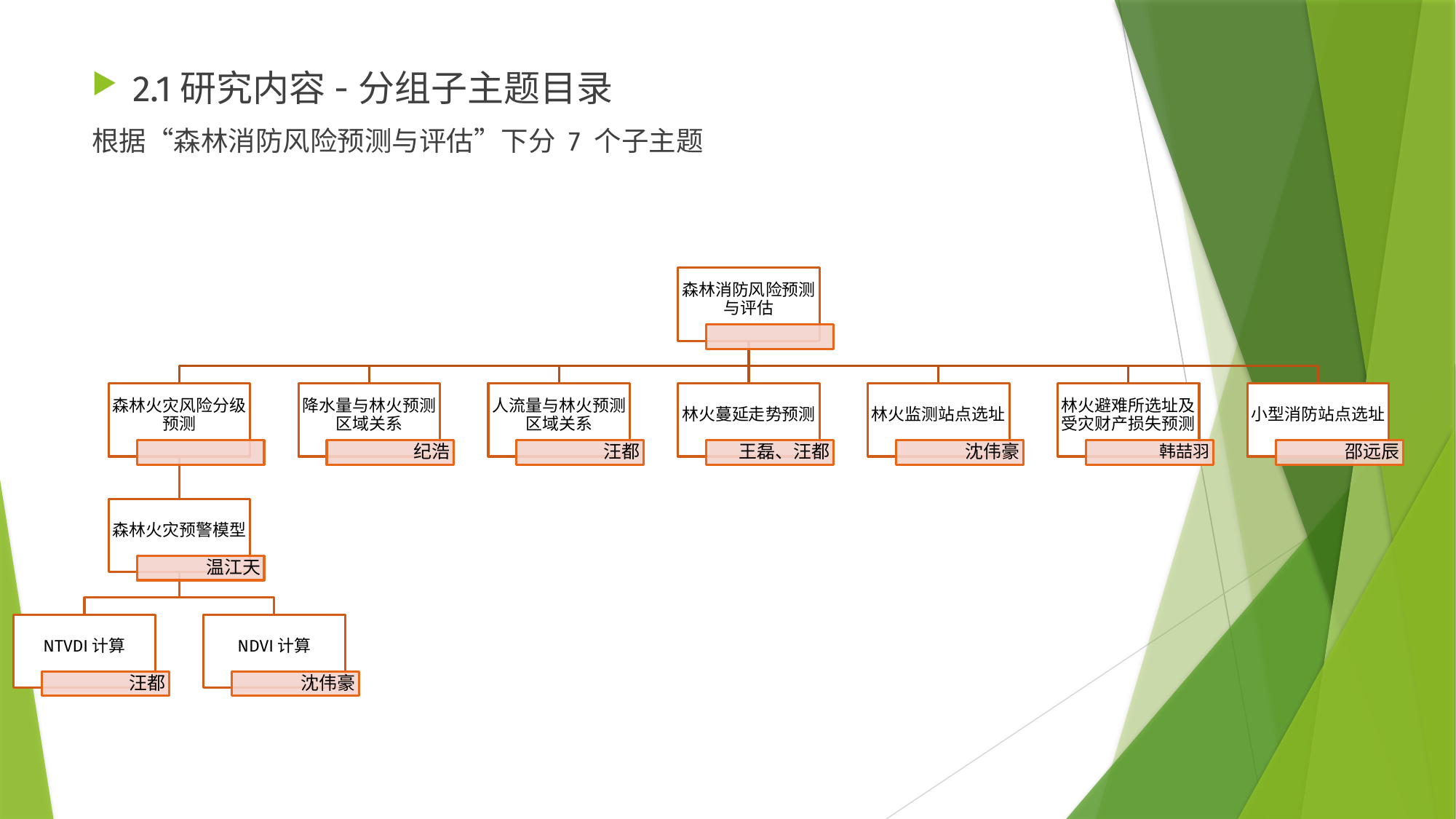

2.1研究内容-分组子主题目录
根据“森林消防风险预测与评估”下分 7 个子主题
森林消防风险预测与评估

森林火灾风险分级预测

森林火灾预警模型
温江天
NTVDI计算
汪都
NDVI计算
沈伟豪
降水量与林火预测区域关系
纪浩
人流量与林火预测区域关系
汪都
林火蔓延走势预测
王磊、汪都
林火监测站点选址
沈伟豪
林火避难所选址及受灾财产损失预测
韩喆羽
小型消防站点选址
邵远辰